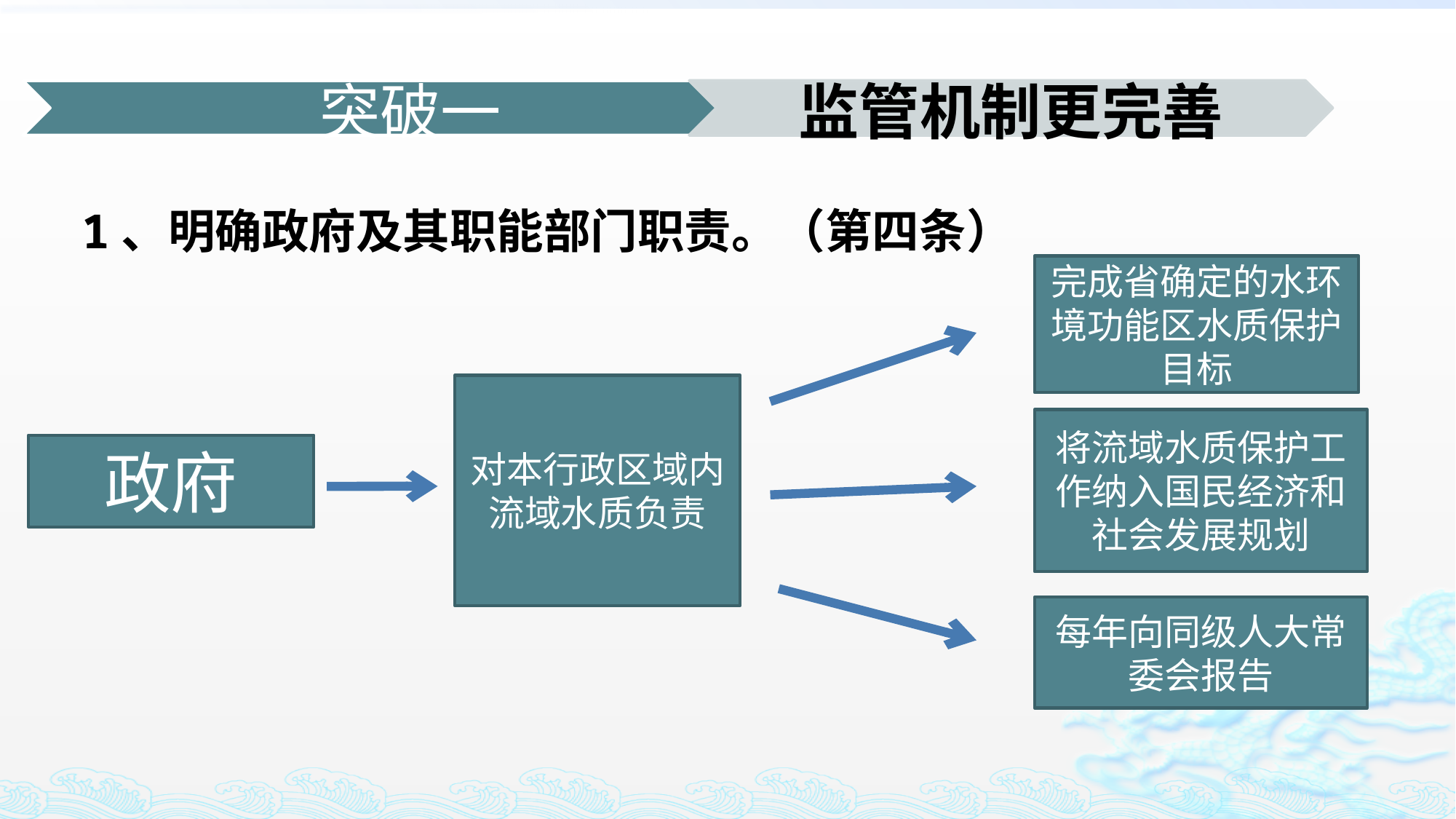

突破一
监管机制更完善
1、明确政府及其职能部门职责。（第四条）

完成省确定的水环境功能区水质保护目标
对本行政区域内流域水质负责
将流域水质保护工作纳入国民经济和社会发展规划
政府
每年向同级人大常委会报告